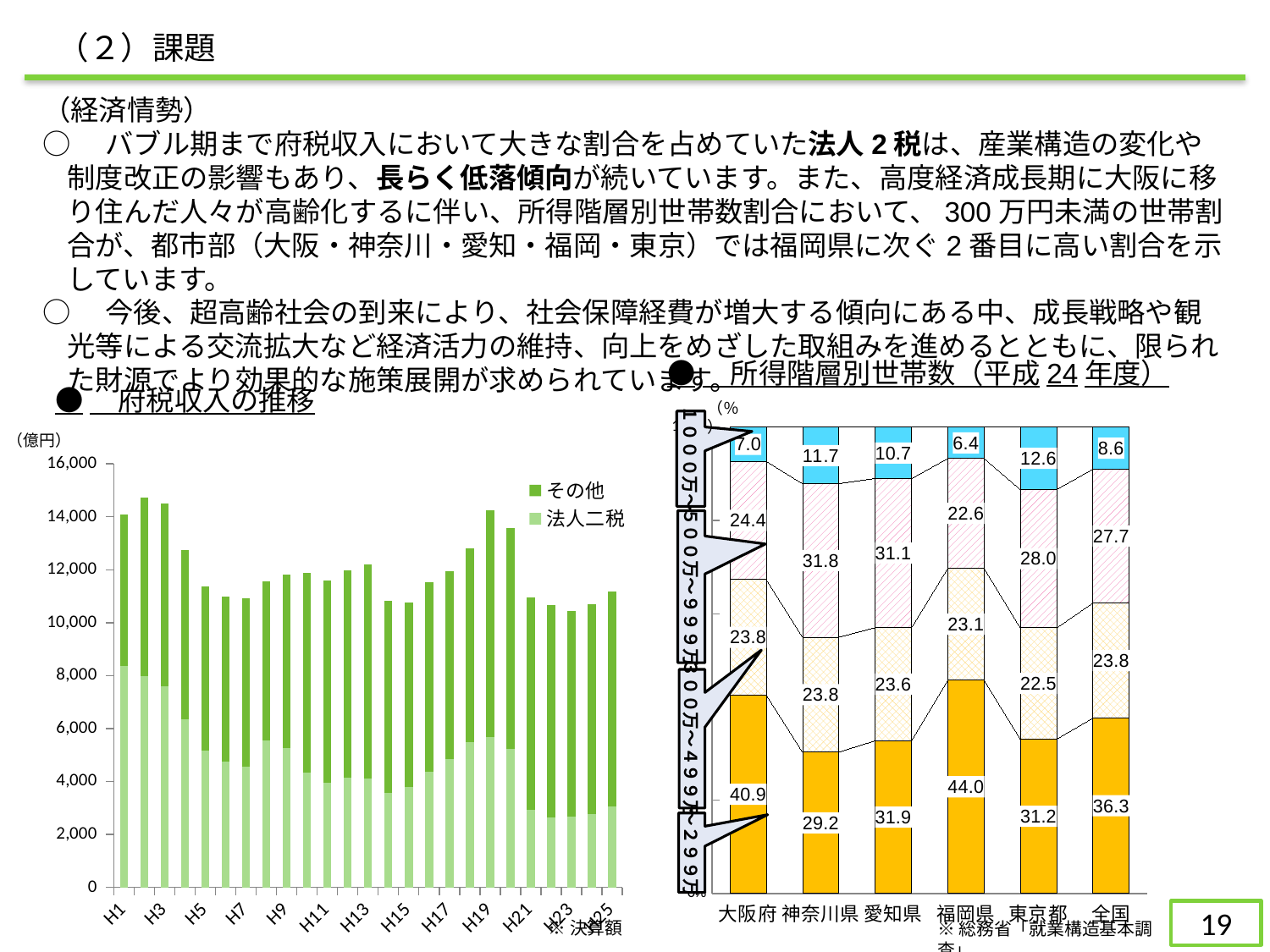

（２）課題
（経済情勢）
○　バブル期まで府税収入において大きな割合を占めていた法人2税は、産業構造の変化や制度改正の影響もあり、長らく低落傾向が続いています。また、高度経済成長期に大阪に移り住んだ人々が高齢化するに伴い、所得階層別世帯数割合において、300万円未満の世帯割合が、都市部（大阪・神奈川・愛知・福岡・東京）では福岡県に次ぐ2番目に高い割合を示しています。
○　今後、超高齢社会の到来により、社会保障経費が増大する傾向にある中、成長戦略や観光等による交流拡大など経済活力の維持、向上をめざした取組みを進めるとともに、限られた財源でより効果的な施策展開が求められています。
●　所得階層別世帯数（平成24年度）

### Chart

| Category | ～300万円 | 300万～500万 | 500万～1000万 | 1000万～ |
|---|---|---|---|---|
| 大阪府 | 40.9179613249867 | 23.843677927870846 | 24.360696454368046 | 7.017766175836987 |
| 神奈川県 | 29.23782177220291 | 23.779658455493426 | 31.761624099541585 | 11.669437307944184 |
| 愛知県 | 31.892411143131604 | 23.621186524893172 | 31.133856702772533 | 10.689323925933287 |
| 福岡県 | 43.957764753254885 | 23.063845018119995 | 22.611963670529285 | 6.41134624849 |
| 東京都 | 31.212111887251133 | 22.506692925500815 | 27.990276025479275 | 12.556543680955166 |
| 全国 | 36.30486314307937 | 23.843105300196303 | 27.706026149116635 | 8.64235712433794 |
１０００万～
５００万～９９９万
３００万～４９９万
～２９９万
●　府税収入の推移
（％）
（億円）

### Chart

| Category | 法人二税 | その他 |
|---|---|---|
| H1 | 8352.0 | 5723.0 |
| H2 | 7982.0 | 6749.0 |
| H3 | 7603.0 | 6905.0 |
| H4 | 6361.0 | 6396.0 |
| H5 | 5152.0 | 6217.0 |
| H6 | 4748.0 | 6228.0 |
| H7 | 4554.0 | 6376.0 |
| H8 | 5549.0 | 6000.0 |
| H9 | 5277.0 | 6539.0 |
| H10 | 4322.0 | 7548.0 |
| H11 | 3948.0 | 7655.0 |
| H12 | 4140.0 | 7824.0 |
| H13 | 4120.0 | 8073.0 |
| H14 | 3554.0 | 7272.0 |
| H15 | 3802.0 | 6950.0 |
| H16 | 4364.0 | 7153.0 |
| H17 | 4837.0 | 7115.0 |
| H18 | 5490.0 | 7316.0 |
| H19 | 5667.0 | 8593.0 |
| H20 | 5235.0 | 8332.0 |
| H21 | 2944.0 | 8002.0 |
| H22 | 2629.0 | 8028.0 |
| H23 | 2687.0 | 7740.0 |
| H24 | 2780.0 | 7916.0 |
| H25 | 3049.0 | 8122.0 |
19
※決算額
※総務省「就業構造基本調査」